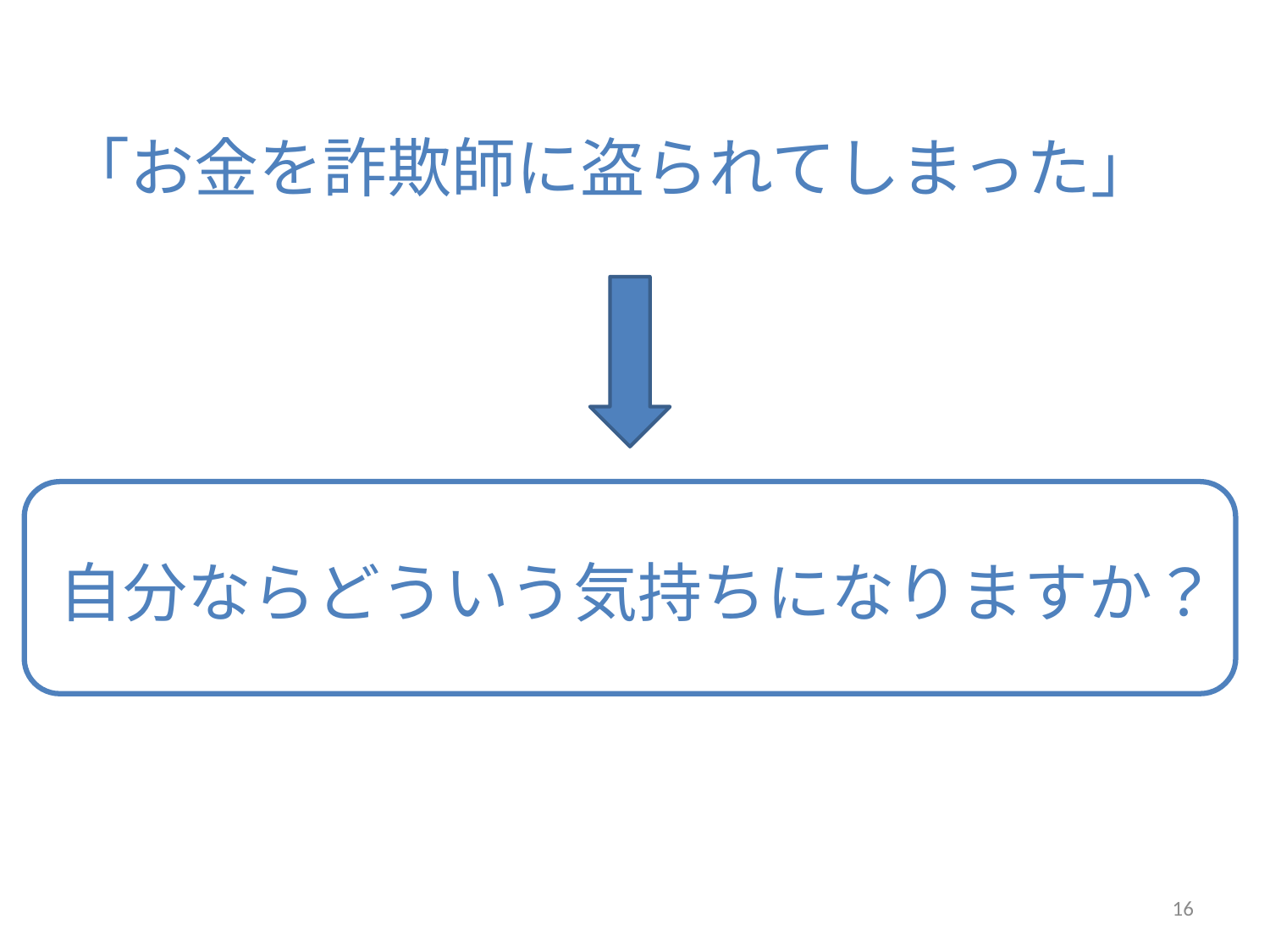

# 「お金を詐欺師に盗られてしまった」

自分ならどういう気持ちになりますか？
16